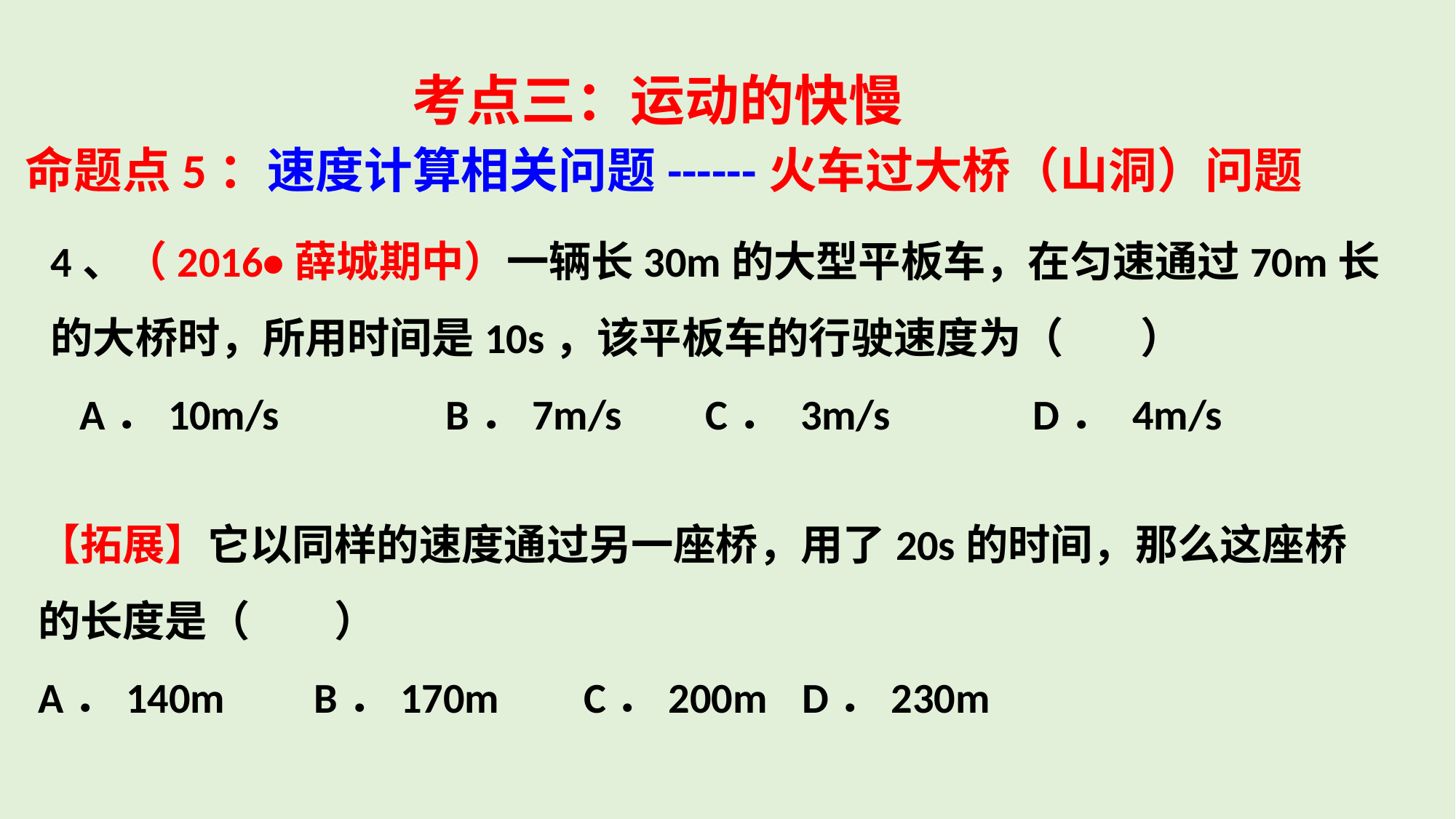

考点三：运动的快慢
命题点5：速度计算相关问题------火车过大桥（山洞）问题
4、（2016•薛城期中）一辆长30m的大型平板车，在匀速通过70m长的大桥时，所用时间是10s，该平板车的行驶速度为（        ）
   A．10m/s	       B．7m/s	C． 3m/s      	D． 4m/s
【拓展】它以同样的速度通过另一座桥，用了20s的时间，那么这座桥的长度是（　　）
A．140m	      B．170m	C．200m	D．230m